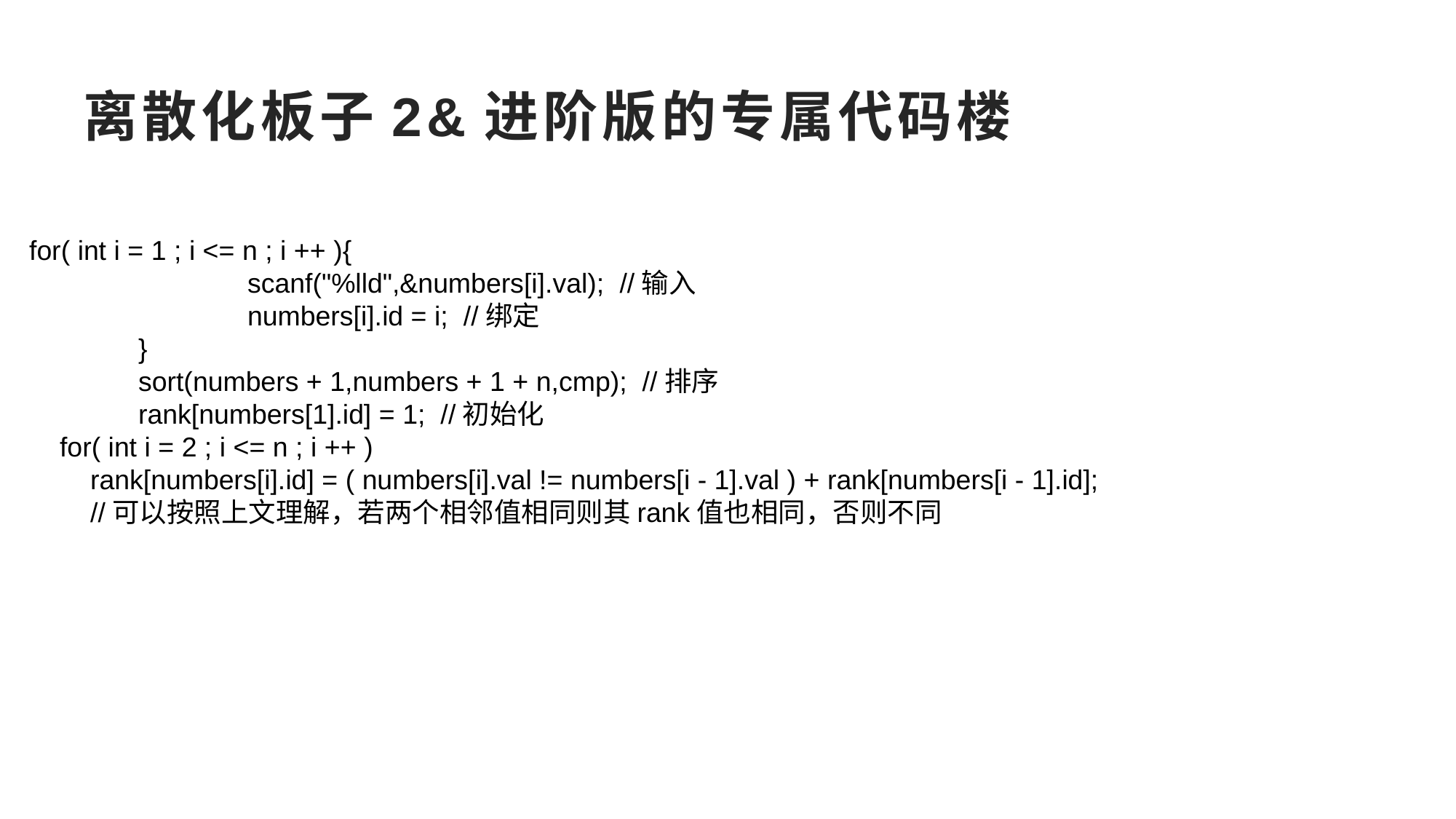

# 离散化板子2&进阶版的专属代码楼
for( int i = 1 ; i <= n ; i ++ ){
		scanf("%lld",&numbers[i].val);  //输入
		numbers[i].id = i;  //绑定
	}
	sort(numbers + 1,numbers + 1 + n,cmp);  //排序
	rank[numbers[1].id] = 1;  //初始化
    for( int i = 2 ; i <= n ; i ++ )
        rank[numbers[i].id] = ( numbers[i].val != numbers[i - 1].val ) + rank[numbers[i - 1].id];
        //可以按照上文理解，若两个相邻值相同则其rank值也相同，否则不同